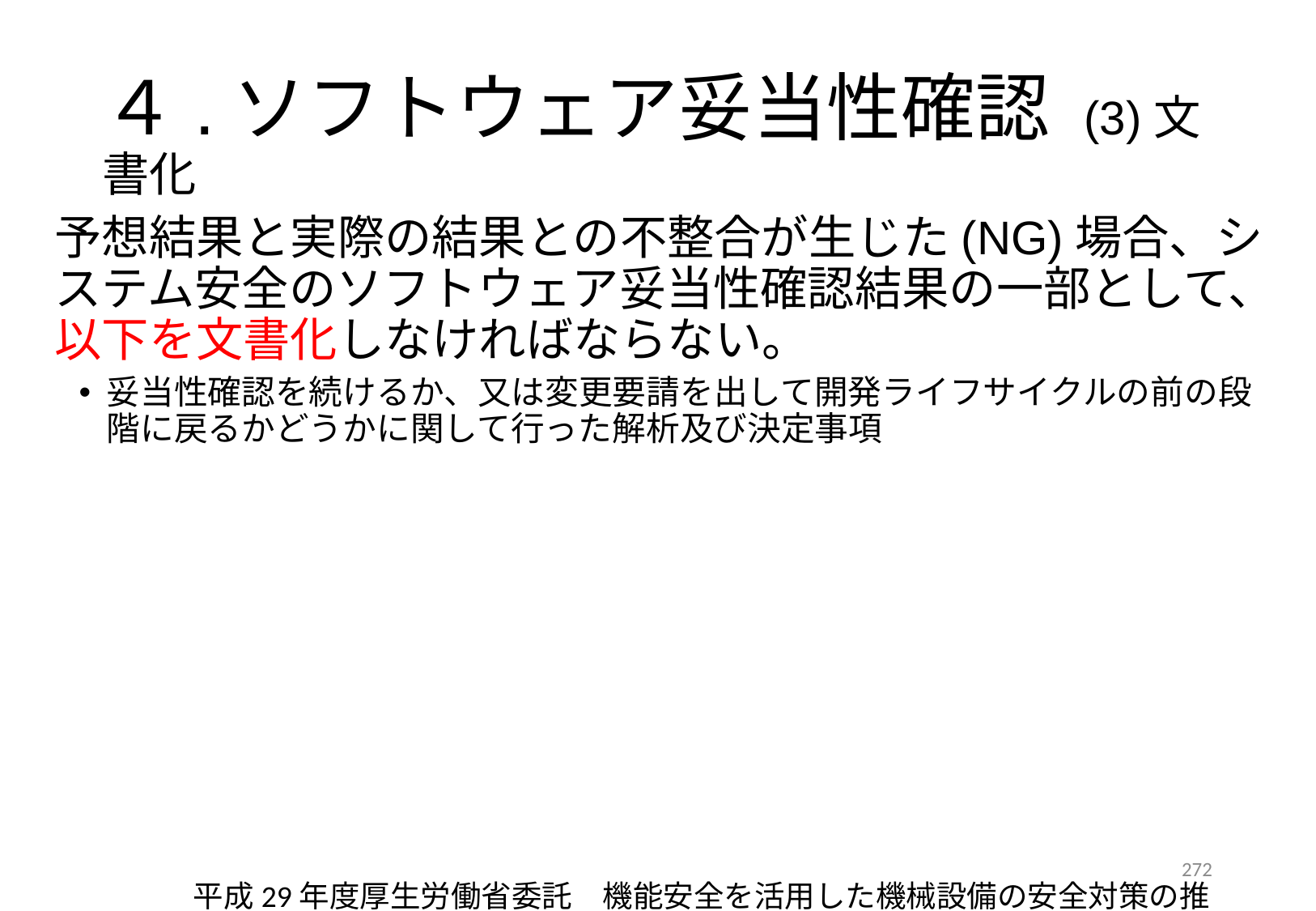

# ４.ソフトウェア妥当性確認 (3)文書化
予想結果と実際の結果との不整合が生じた(NG)場合、システム安全のソフトウェア妥当性確認結果の一部として、以下を文書化しなければならない。
妥当性確認を続けるか、又は変更要請を出して開発ライフサイクルの前の段階に戻るかどうかに関して行った解析及び決定事項
272
平成29年度厚生労働省委託　機能安全を活用した機械設備の安全対策の推進事業　機能安全活用テキスト